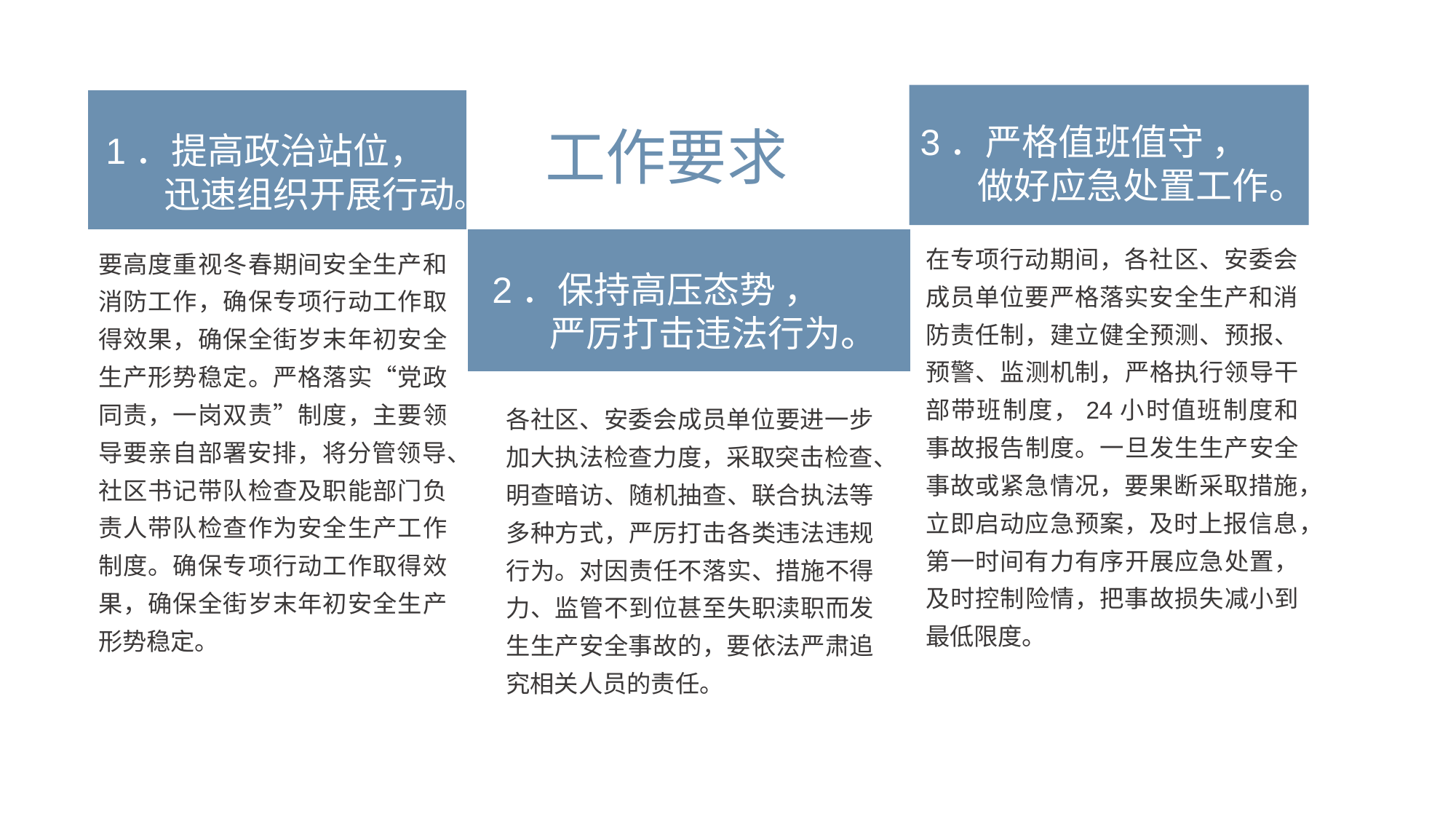

3．严格值班值守 ，
      做好应急处置工作。
在专项行动期间，各社区、安委会成员单位要严格落实安全生产和消防责任制，建立健全预测、预报、预警、监测机制，严格执行领导干部带班制度，24小时值班制度和事故报告制度。一旦发生生产安全事故或紧急情况，要果断采取措施，立即启动应急预案，及时上报信息，第一时间有力有序开展应急处置，及时控制险情，把事故损失减小到最低限度。
工作要求
1．提高政治站位，
      迅速组织开展行动。
要高度重视冬春期间安全生产和消防工作，确保专项行动工作取得效果，确保全街岁末年初安全生产形势稳定。严格落实“党政同责，一岗双责”制度，主要领导要亲自部署安排，将分管领导、社区书记带队检查及职能部门负责人带队检查作为安全生产工作制度。确保专项行动工作取得效果，确保全街岁末年初安全生产形势稳定。

2．保持高压态势 ，
      严厉打击违法行为。
各社区、安委会成员单位要进一步加大执法检查力度，采取突击检查、明查暗访、随机抽查、联合执法等多种方式，严厉打击各类违法违规行为。对因责任不落实、措施不得力、监管不到位甚至失职渎职而发生生产安全事故的，要依法严肃追究相关人员的责任。